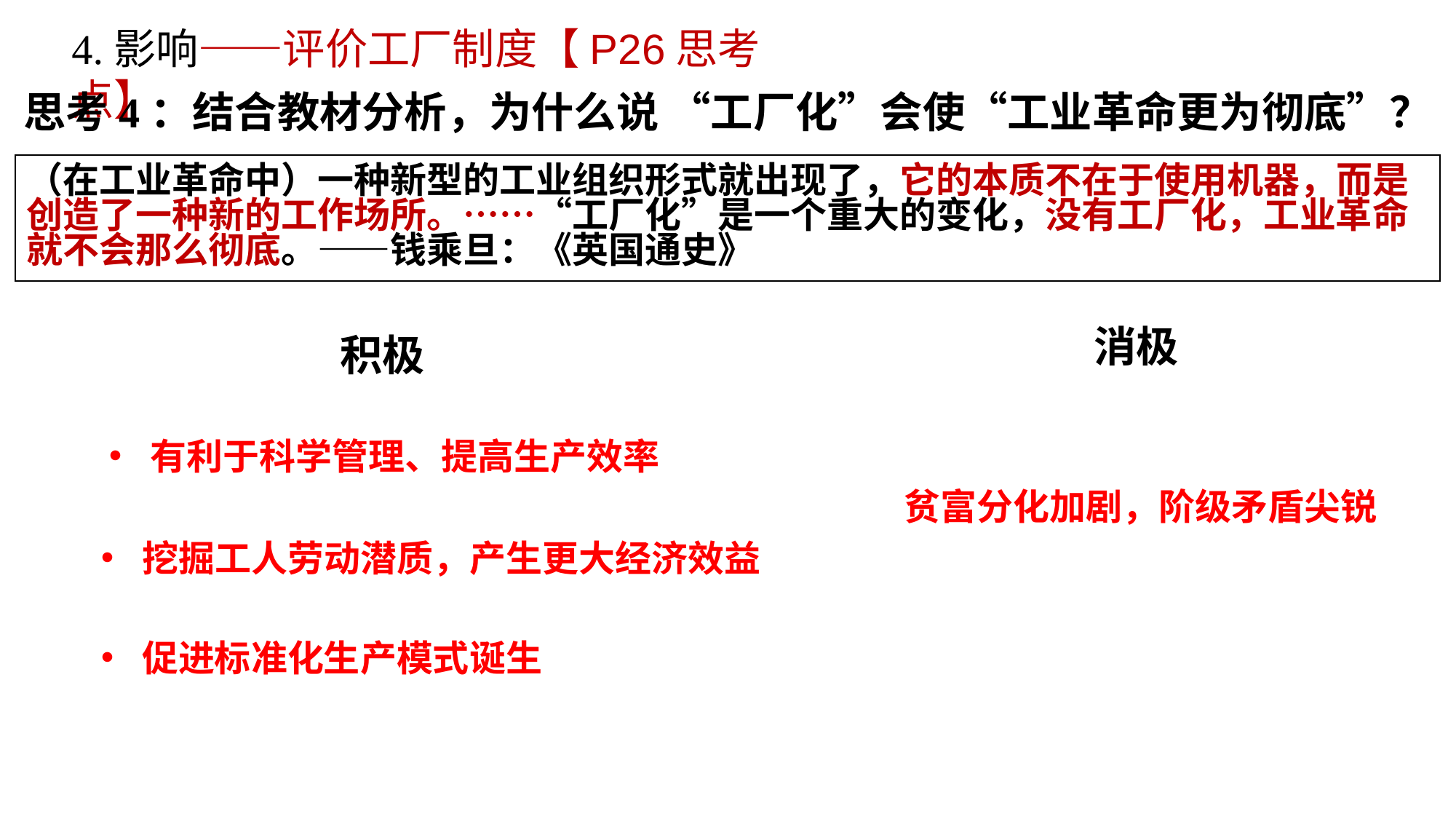

4.影响——评价工厂制度【P26思考点】
思考4：结合教材分析，为什么说 “工厂化”会使“工业革命更为彻底”？
（在工业革命中）一种新型的工业组织形式就出现了，它的本质不在于使用机器，而是创造了一种新的工作场所。……“工厂化”是一个重大的变化，没有工厂化，工业革命就不会那么彻底。——钱乘旦：《英国通史》
积极
消极
有利于科学管理、提高生产效率
贫富分化加剧，阶级矛盾尖锐
挖掘工人劳动潜质，产生更大经济效益
促进标准化生产模式诞生